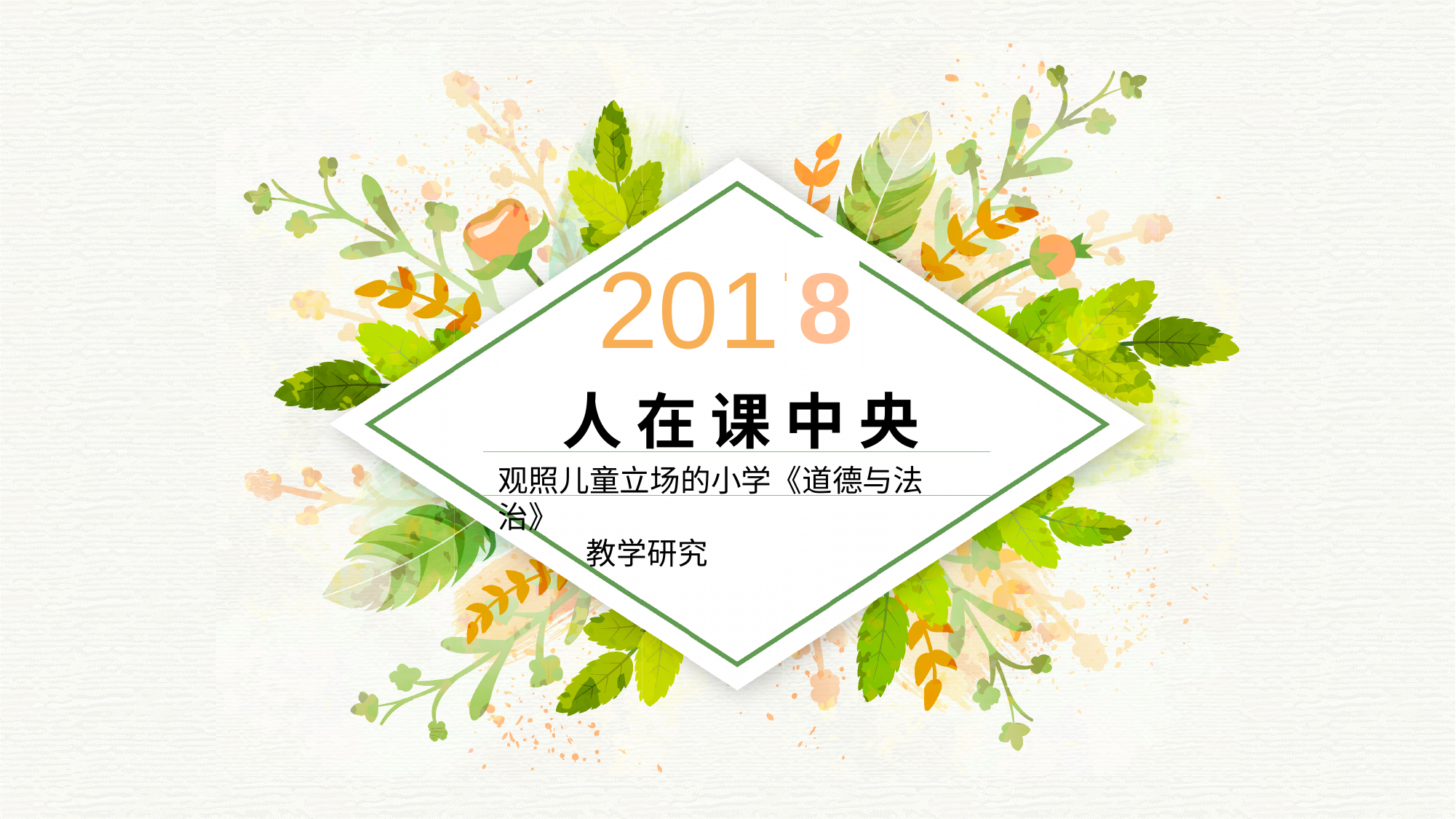

8
人 在 课 中 央
观照儿童立场的小学《道德与法治》
            教学研究